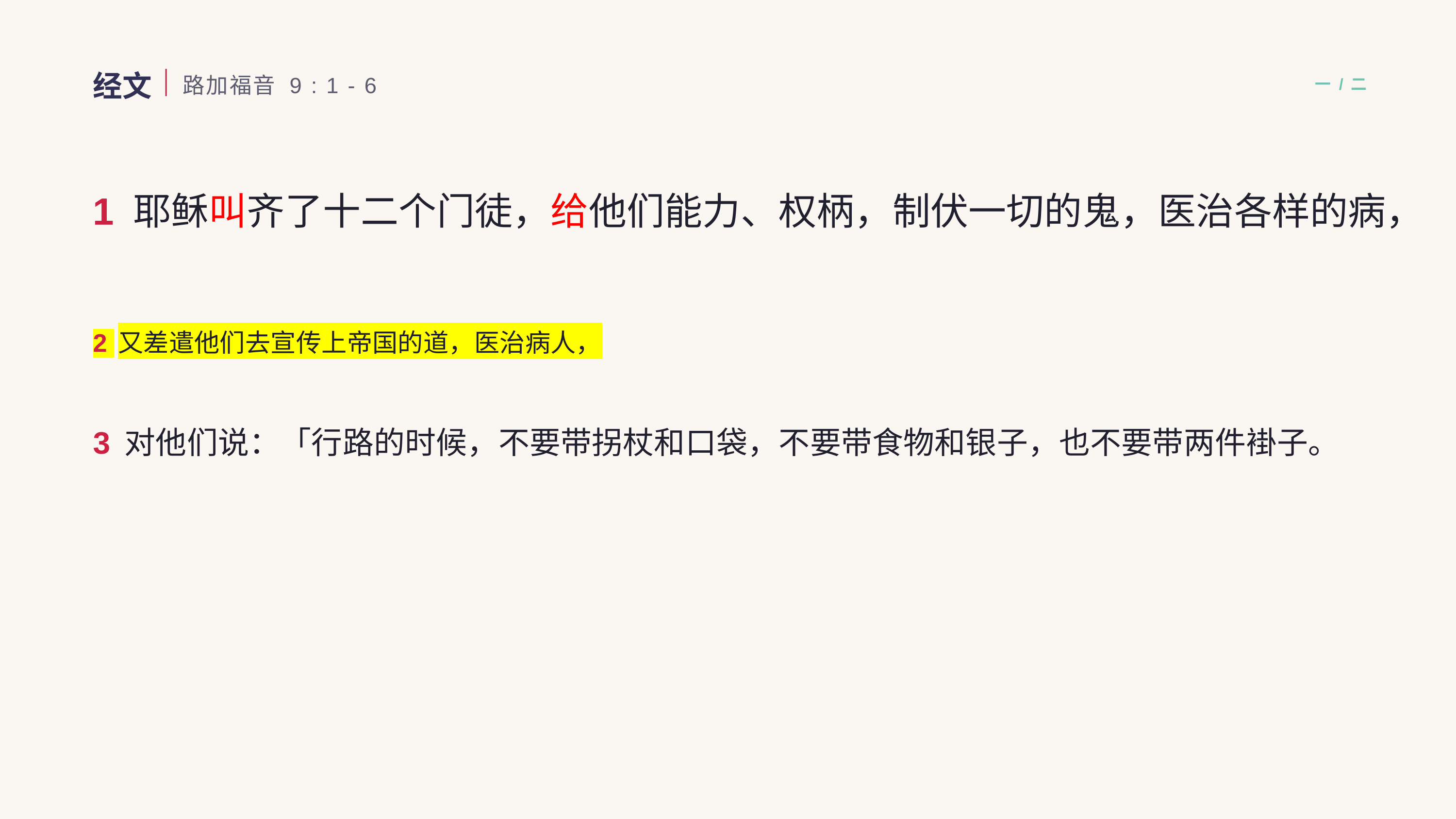

经文
路加福音 9 : 1 - 6

一 / 二
1 耶稣叫齐了十二个门徒，给他们能力、权柄，制伏一切的鬼，医治各样的病，
2 又差遣他们去宣传上帝国的道，医治病人，
3 对他们说：「行路的时候，不要带拐杖和口袋，不要带食物和银子，也不要带两件褂子。